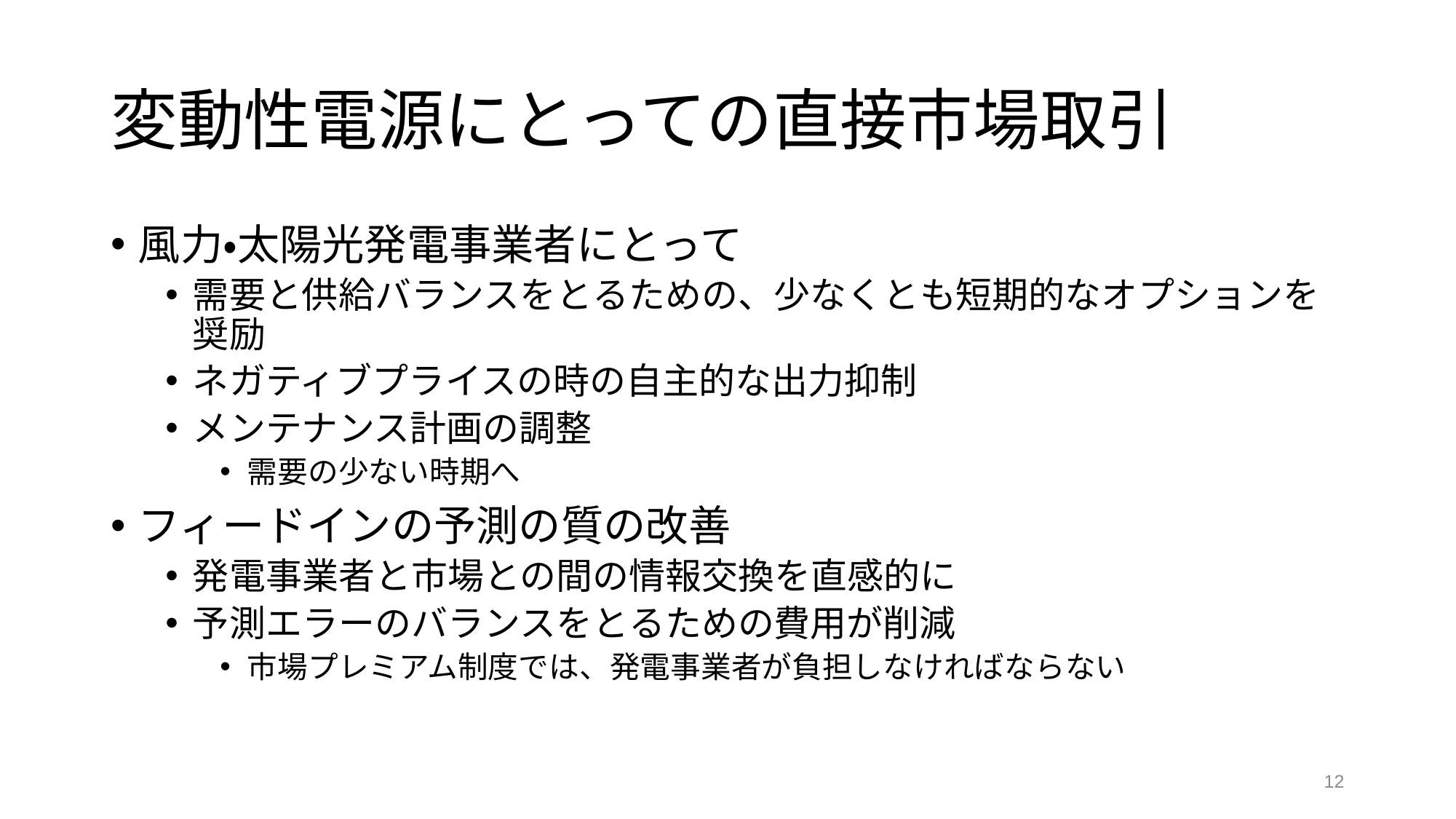

# 変動性電源にとっての直接市場取引
風力・太陽光発電事業者にとって
需要と供給バランスをとるための、少なくとも短期的なオプションを奨励
ネガティブプライスの時の自主的な出力抑制
メンテナンス計画の調整
需要の少ない時期へ
フィードインの予測の質の改善
発電事業者と市場との間の情報交換を直感的に
予測エラーのバランスをとるための費用が削減
市場プレミアム制度では、発電事業者が負担しなければならない

12